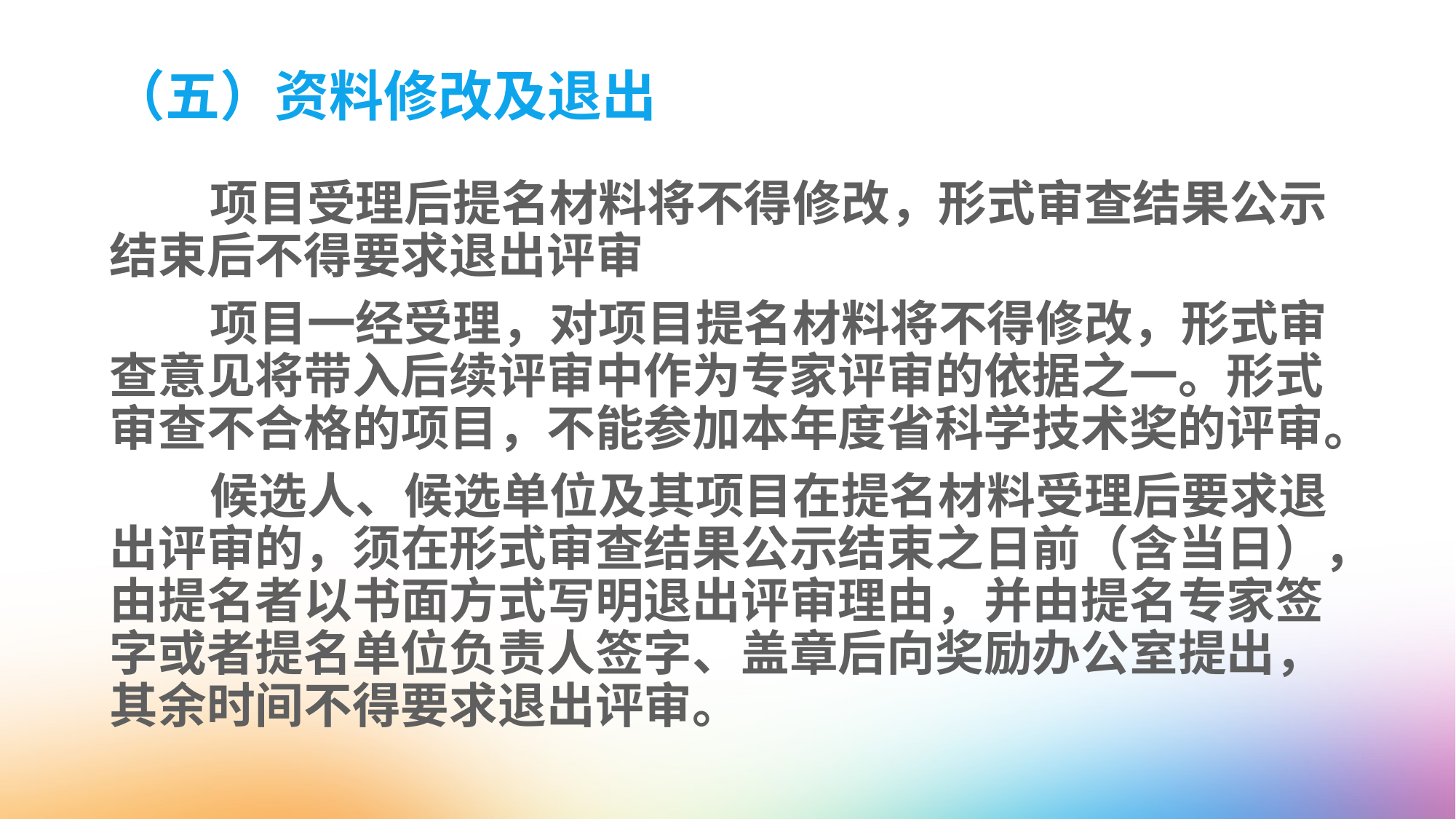

# （五）资料修改及退出
        项目受理后提名材料将不得修改，形式审查结果公示结束后不得要求退出评审
        项目一经受理，对项目提名材料将不得修改，形式审查意见将带入后续评审中作为专家评审的依据之一。形式审查不合格的项目，不能参加本年度省科学技术奖的评审。
        候选人、候选单位及其项目在提名材料受理后要求退出评审的，须在形式审查结果公示结束之日前（含当日），由提名者以书面方式写明退出评审理由，并由提名专家签字或者提名单位负责人签字、盖章后向奖励办公室提出，其余时间不得要求退出评审。